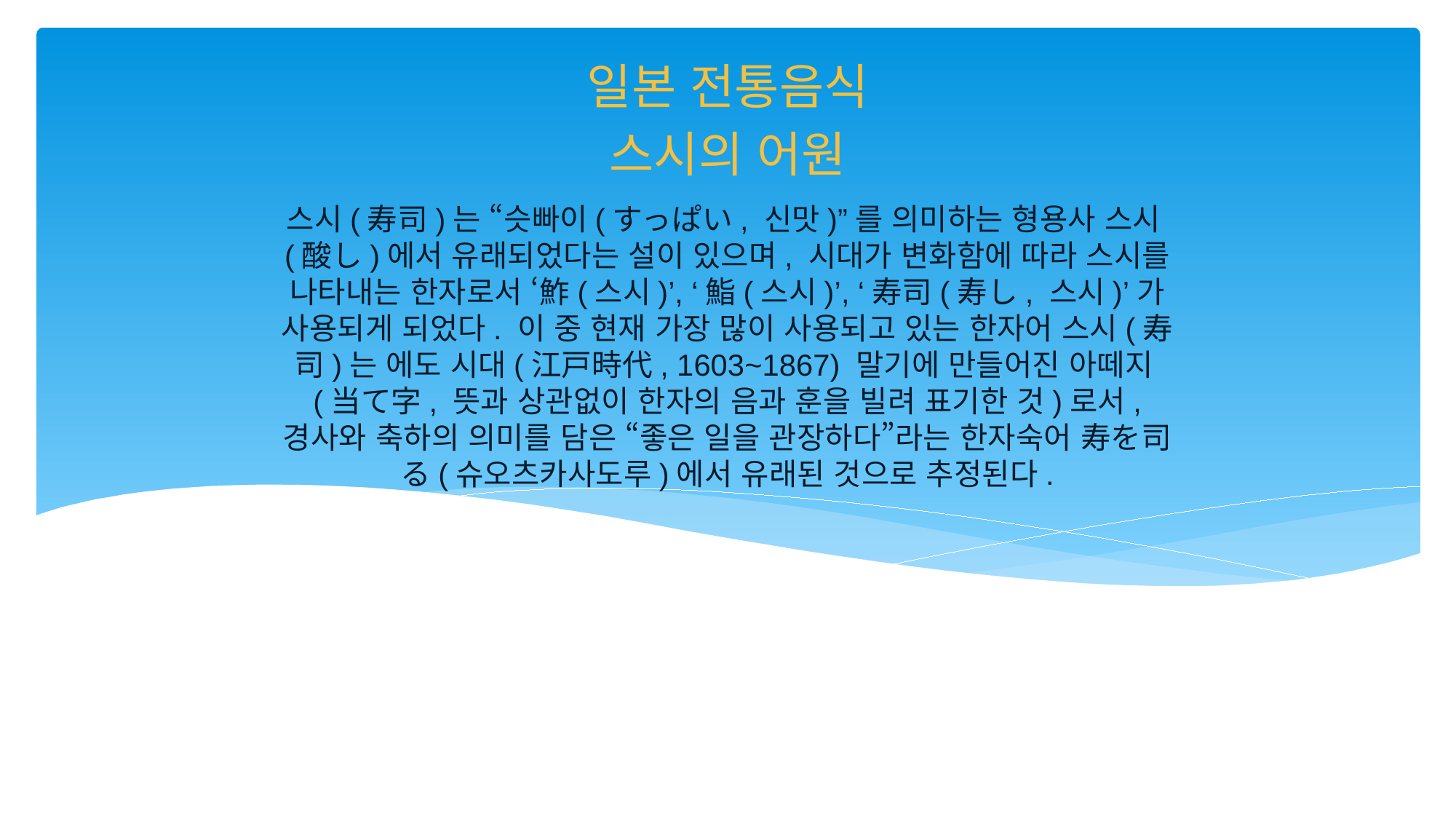

일본 전통음식
스시의 어원
# 스시(寿司)는 “슷빠이(すっぱい, 신맛)”를 의미하는 형용사 스시(酸し)에서 유래되었다는 설이 있으며, 시대가 변화함에 따라 스시를 나타내는 한자로서 ‘鮓(스시)’, ‘鮨(스시)’, ‘寿司(寿し, 스시)’가 사용되게 되었다. 이 중 현재 가장 많이 사용되고 있는 한자어 스시(寿司)는 에도 시대(江戸時代, 1603~1867) 말기에 만들어진 아떼지(当て字, 뜻과 상관없이 한자의 음과 훈을 빌려 표기한 것)로서, 경사와 축하의 의미를 담은 “좋은 일을 관장하다”라는 한자숙어 寿を司る(슈오츠카사도루)에서 유래된 것으로 추정된다.